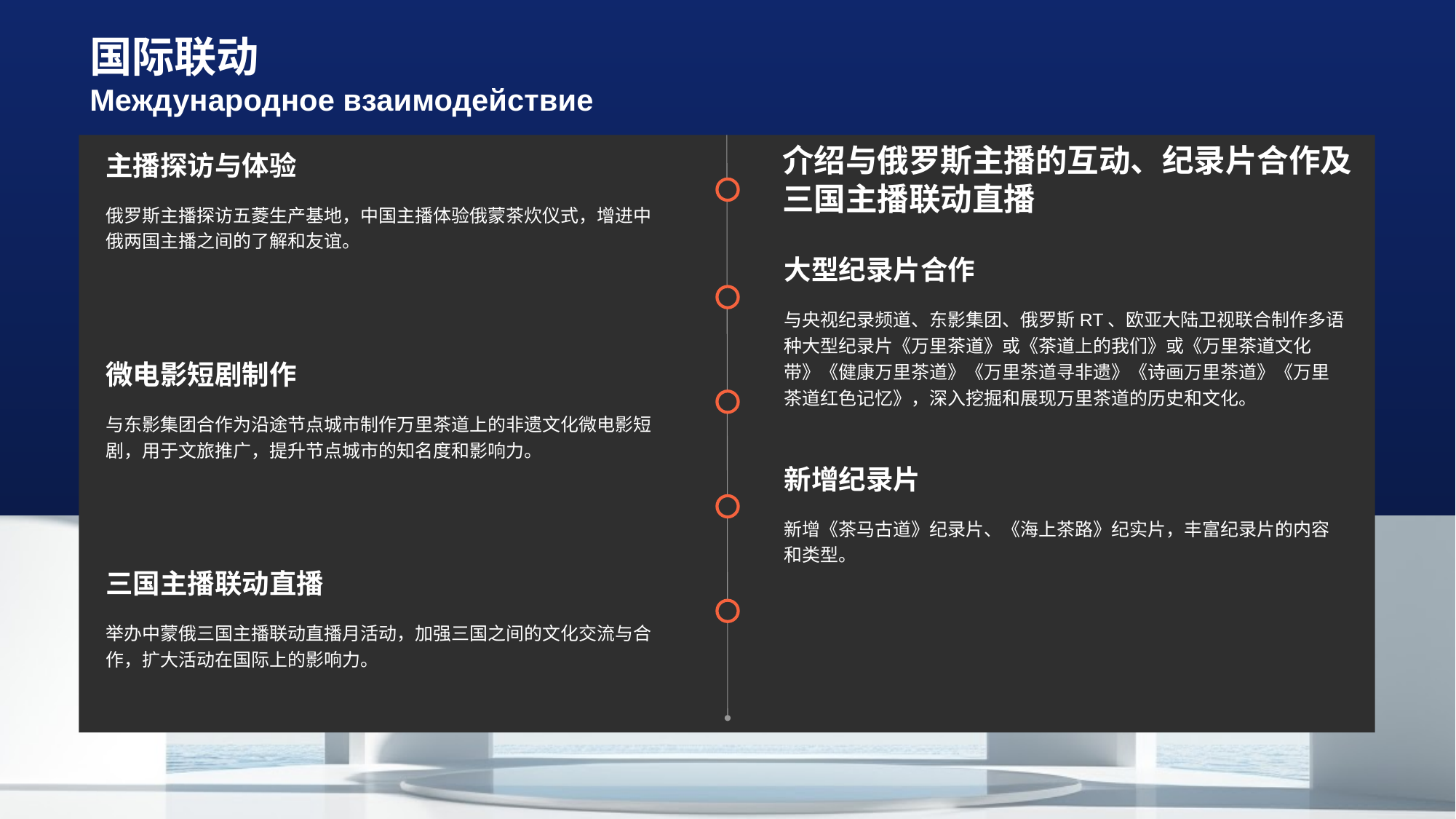

# 国际联动 Международное взаимодействие
介绍与俄罗斯主播的互动、纪录片合作及三国主播联动直播
主播探访与体验

俄罗斯主播探访五菱生产基地，中国主播体验俄蒙茶炊仪式，增进中俄两国主播之间的了解和友谊。
大型纪录片合作

与央视纪录频道、东影集团、俄罗斯RT、欧亚大陆卫视联合制作多语种大型纪录片《万里茶道》或《茶道上的我们》或《万里茶道文化带》《健康万里茶道》《万里茶道寻非遗》《诗画万里茶道》《万里茶道红色记忆》，深入挖掘和展现万里茶道的历史和文化。
微电影短剧制作

与东影集团合作为沿途节点城市制作万里茶道上的非遗文化微电影短剧，用于文旅推广，提升节点城市的知名度和影响力。
新增纪录片

新增《茶马古道》纪录片、《海上茶路》纪实片，丰富纪录片的内容和类型。
三国主播联动直播

举办中蒙俄三国主播联动直播月活动，加强三国之间的文化交流与合作，扩大活动在国际上的影响力。